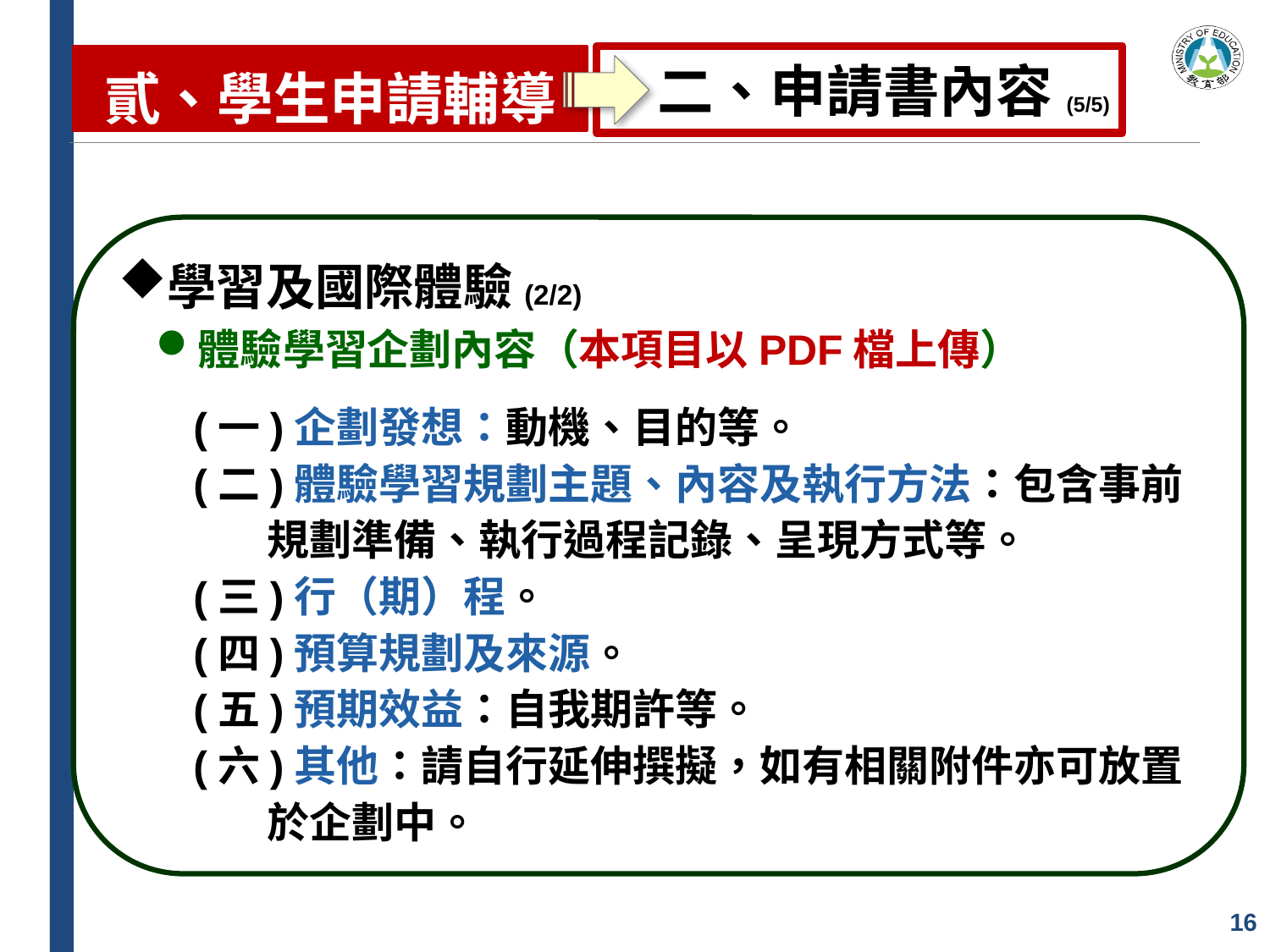

貳、學生申請輔導
二、申請書內容(5/5)

學習及國際體驗(2/2)
體驗學習企劃內容（本項目以PDF檔上傳）
(一)企劃發想：動機、目的等。
(二)體驗學習規劃主題、內容及執行方法：包含事前規劃準備、執行過程記錄、呈現方式等。
(三)行（期）程。
(四)預算規劃及來源。
(五)預期效益：自我期許等。
(六)其他：請自行延伸撰擬，如有相關附件亦可放置於企劃中。

16
16